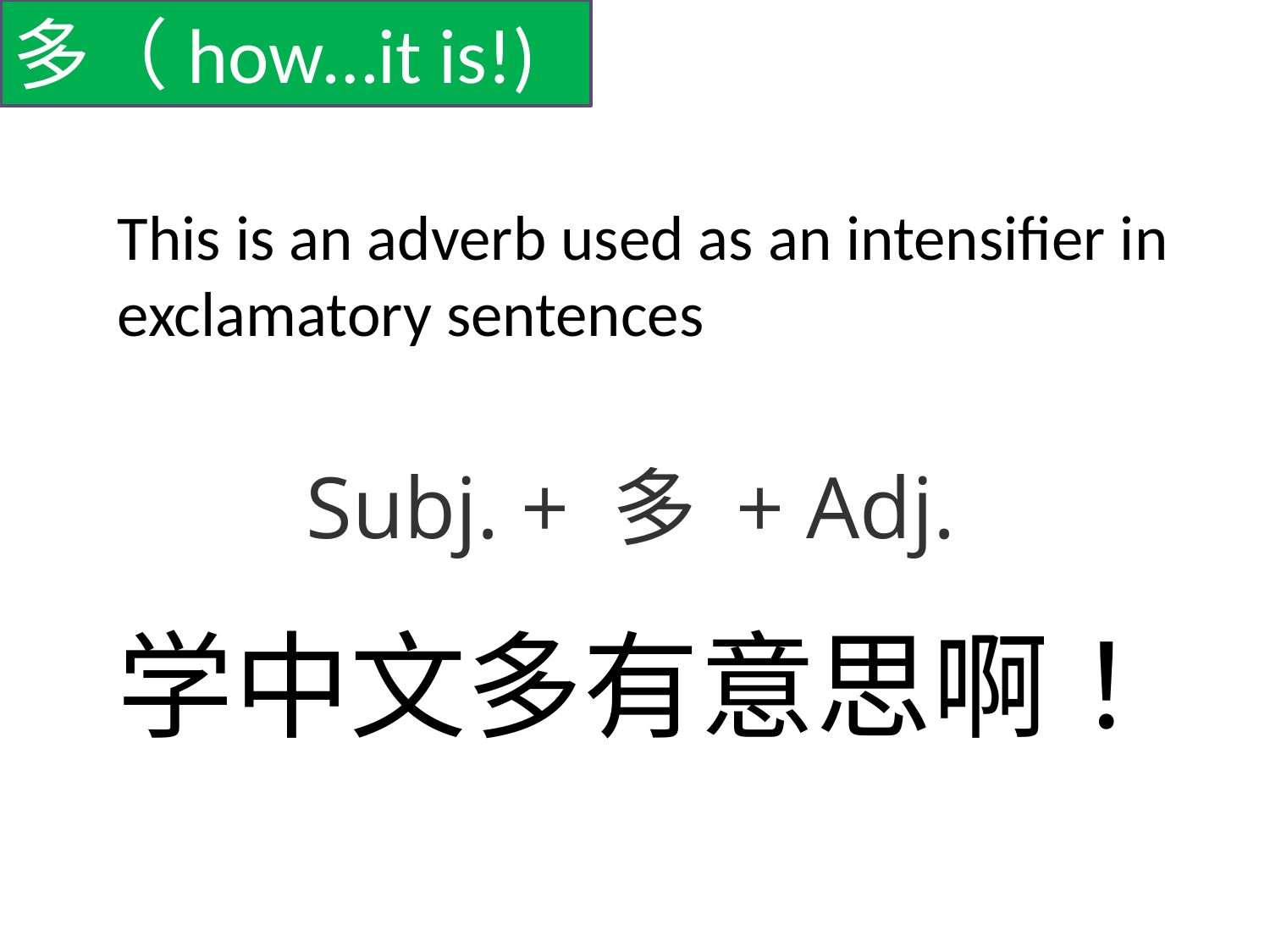

多（how…it is!)
This is an adverb used as an intensifier in exclamatory sentences
Subj. + 多 + Adj.
学中文多有意思啊！